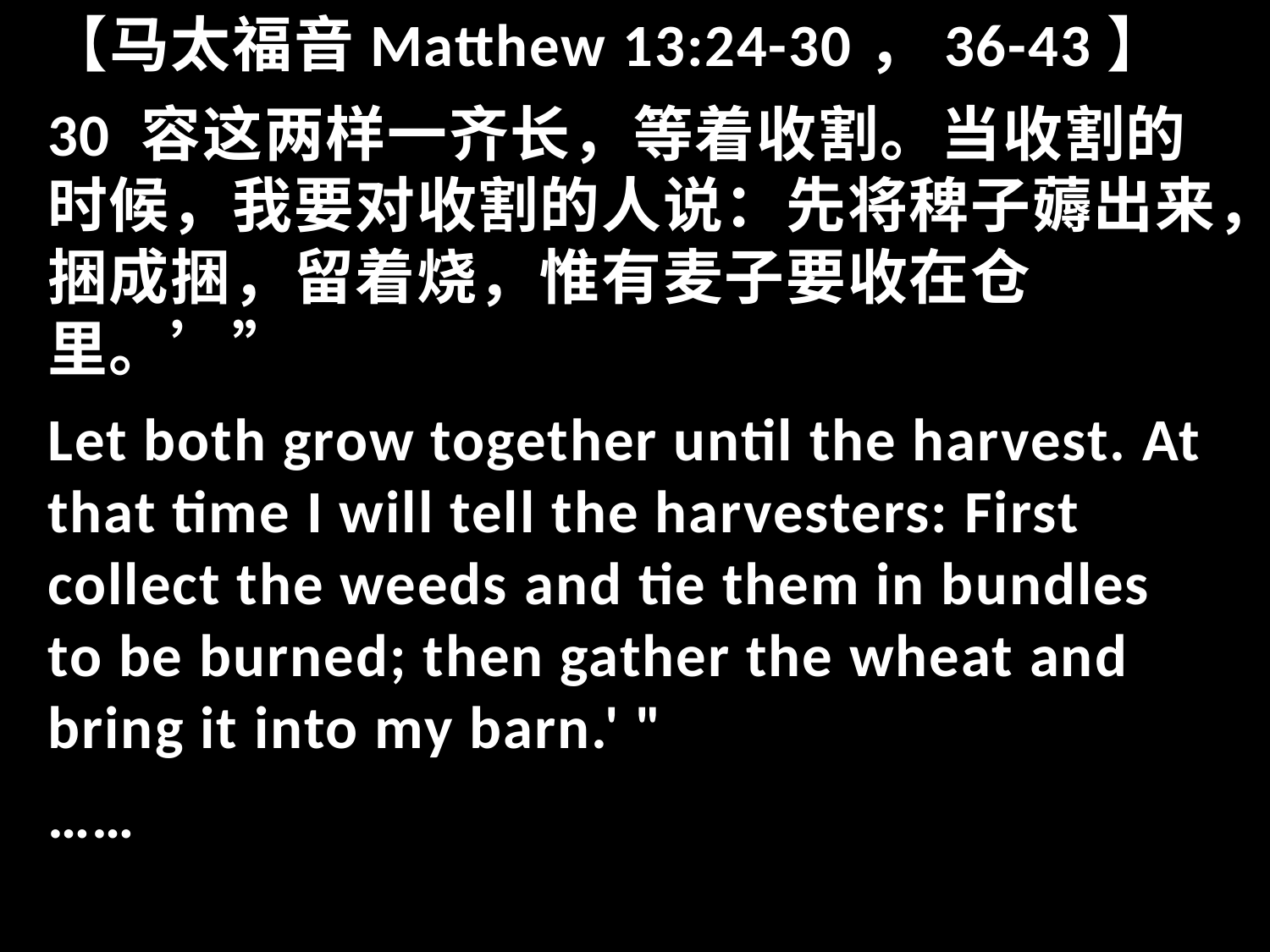

【马太福音Matthew 13:24-30，36-43】
30 容这两样一齐长，等着收割。当收割的时候，我要对收割的人说：先将稗子薅出来，捆成捆，留着烧，惟有麦子要收在仓里。’”
Let both grow together until the harvest. At that time I will tell the harvesters: First collect the weeds and tie them in bundles to be burned; then gather the wheat and bring it into my barn.' "
……